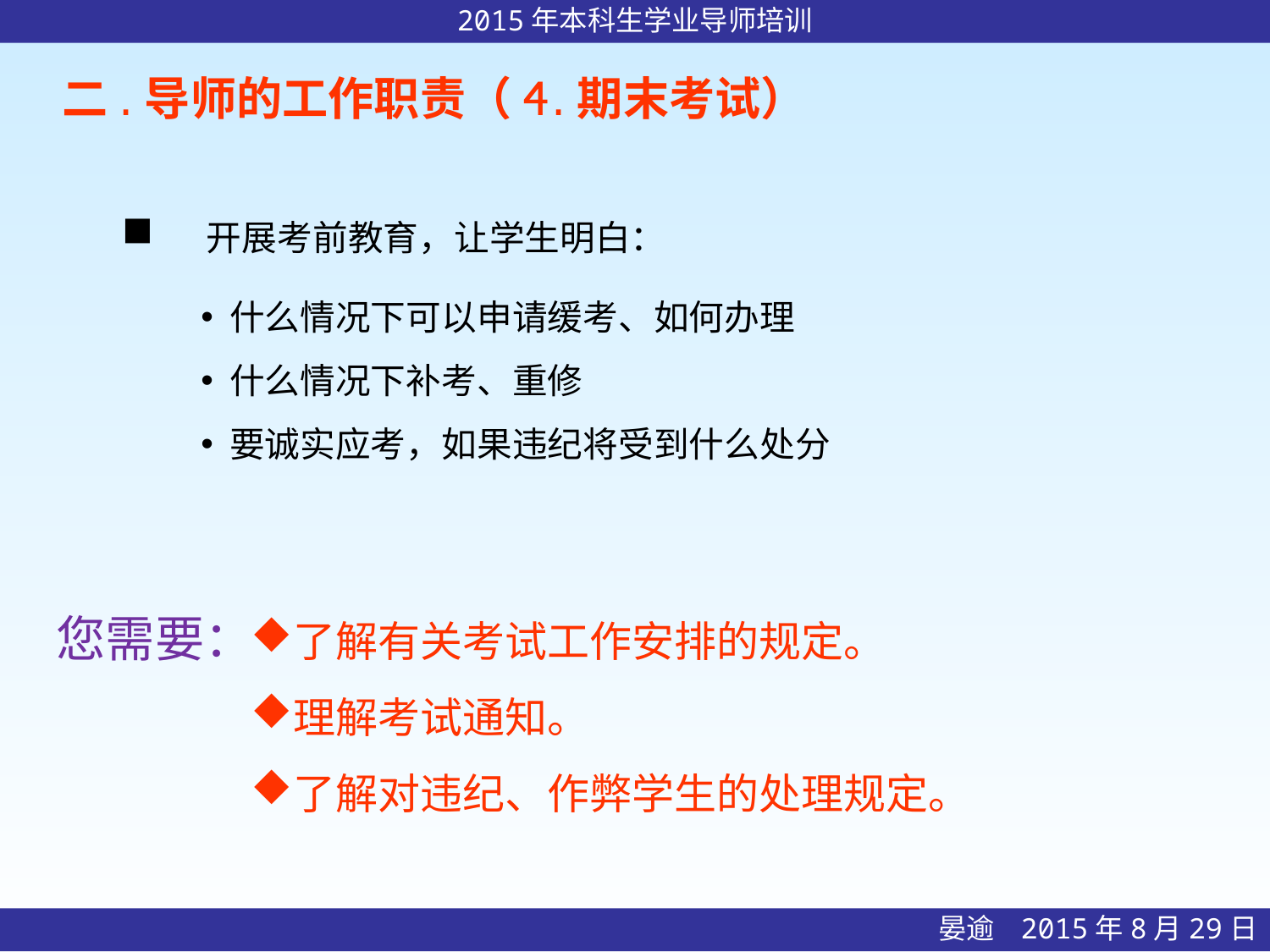

# 二.导师的工作职责（4.期末考试）
开展考前教育，让学生明白：
 什么情况下可以申请缓考、如何办理
 什么情况下补考、重修
 要诚实应考，如果违纪将受到什么处分
了解有关考试工作安排的规定。
理解考试通知。
了解对违纪、作弊学生的处理规定。
您需要：